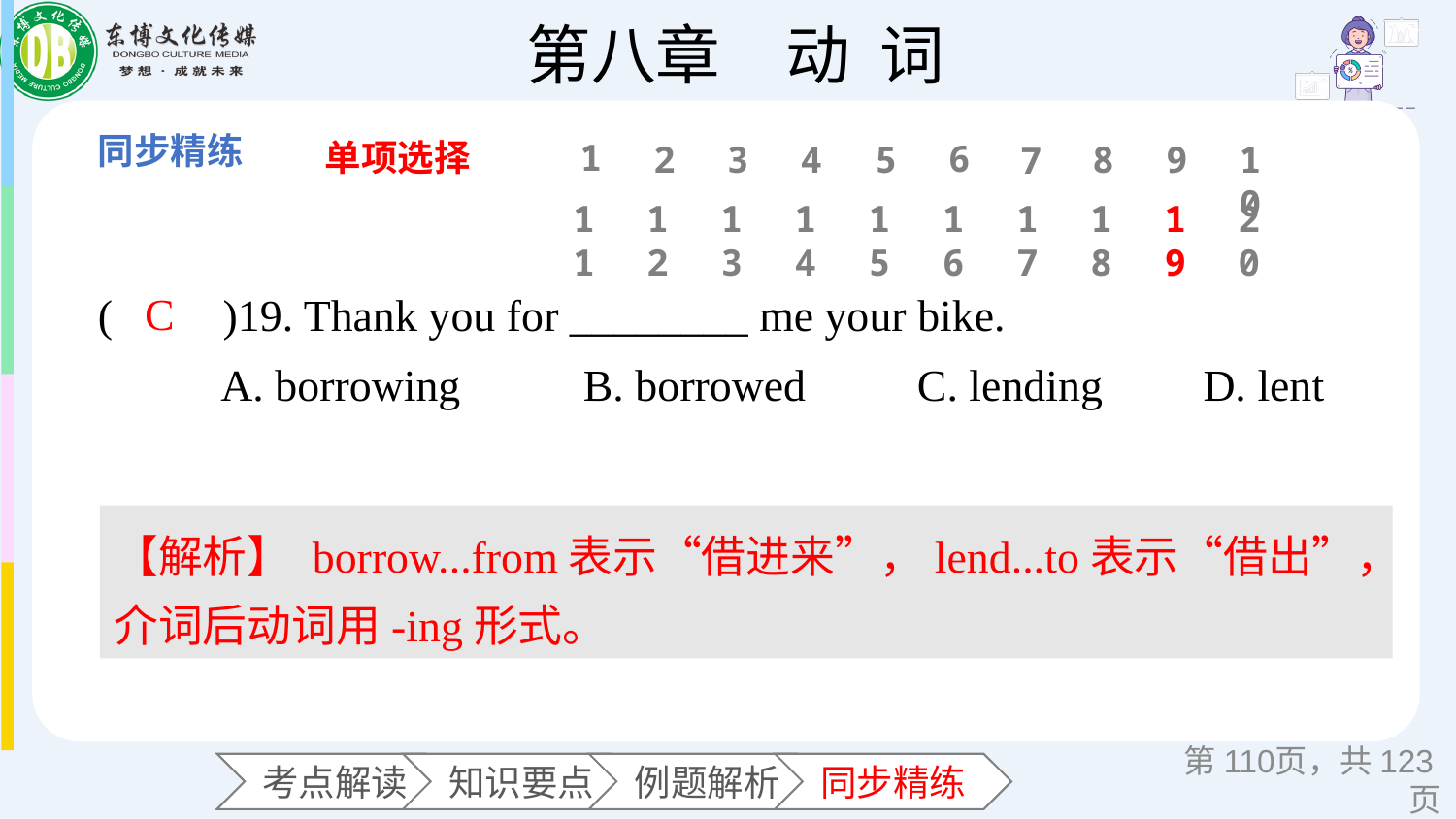

单项选择
1
6
2
3
4
5
8
9
10
7
11
12
13
14
15
16
17
18
19
20
(　　)19. Thank you for ________ me your bike.
           A. borrowing           B. borrowed          C. lending         D. lent
C
【解析】 borrow...from表示“借进来”，lend...to表示“借出”，介词后动词用-ing形式。
第110页，共123页